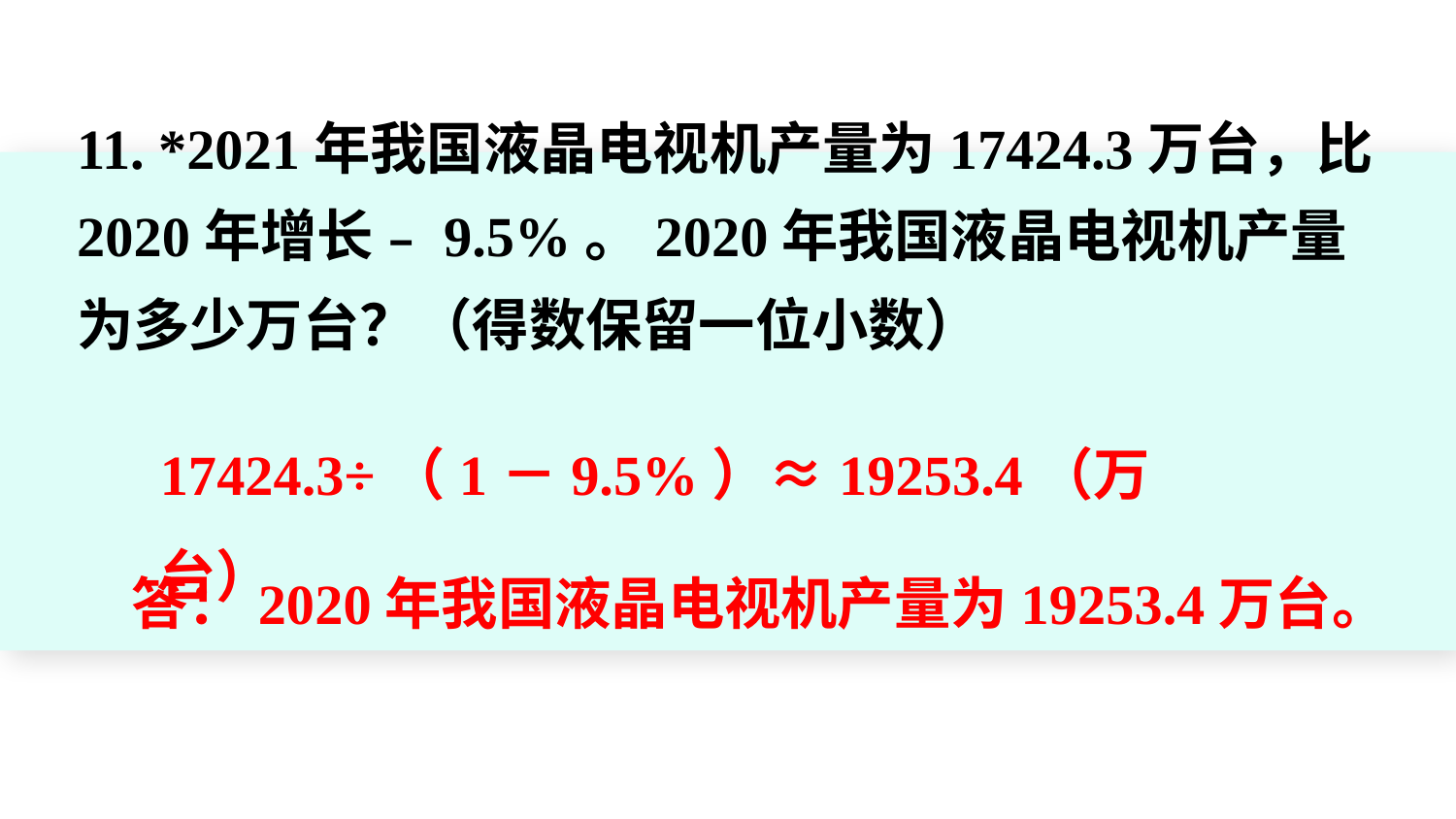

11. *2021年我国液晶电视机产量为17424.3万台，比2020年增长﹣9.5%。2020年我国液晶电视机产量为多少万台？（得数保留一位小数）
17424.3÷（1－9.5%）≈19253.4（万台）
www.youyi100.com
 答：2020年我国液晶电视机产量为19253.4万台。